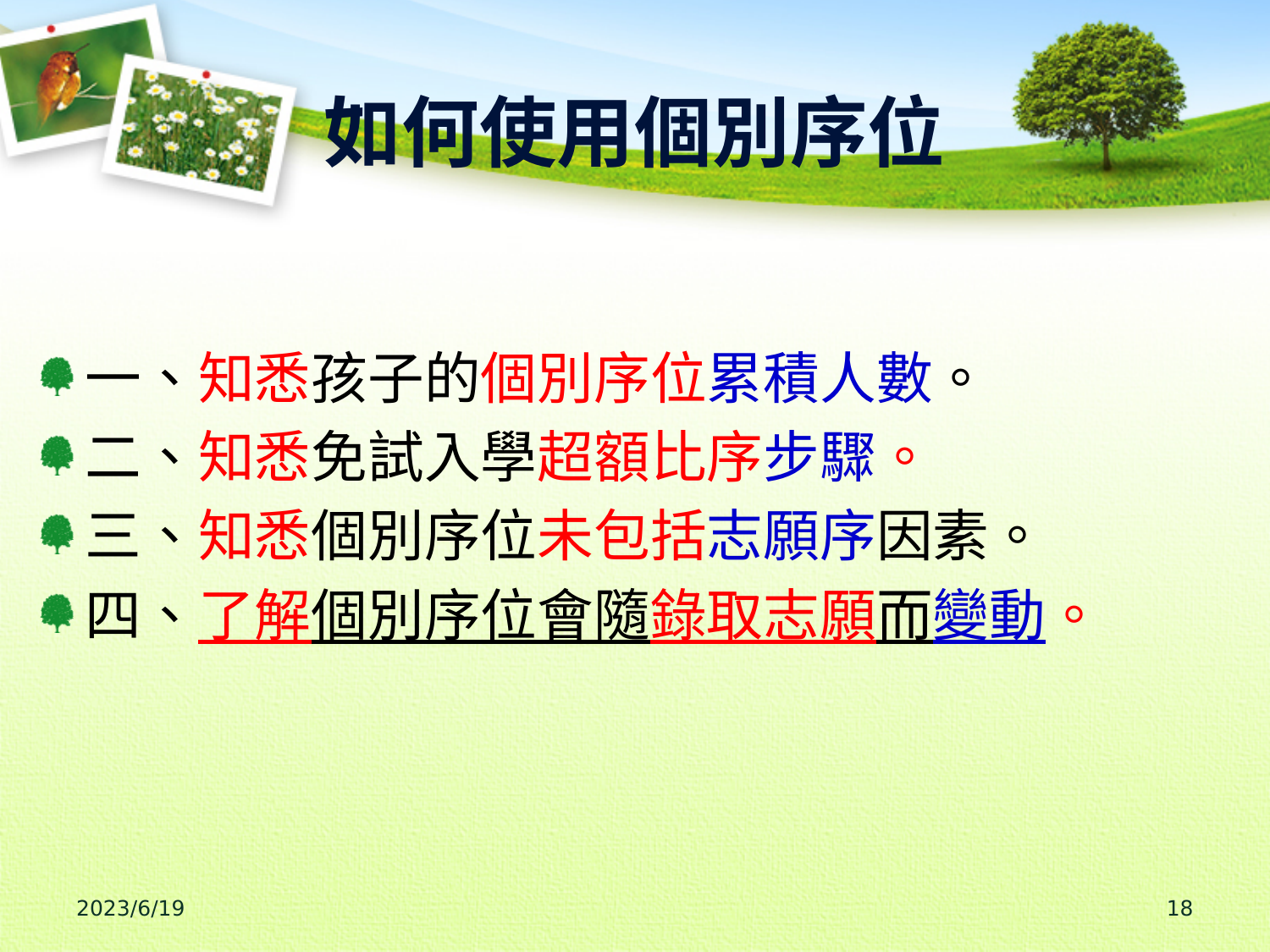

如何使用個別序位
一、知悉孩子的個別序位累積人數。
二、知悉免試入學超額比序步驟。
三、知悉個別序位未包括志願序因素。
四、了解個別序位會隨錄取志願而變動。
2023/6/19
18